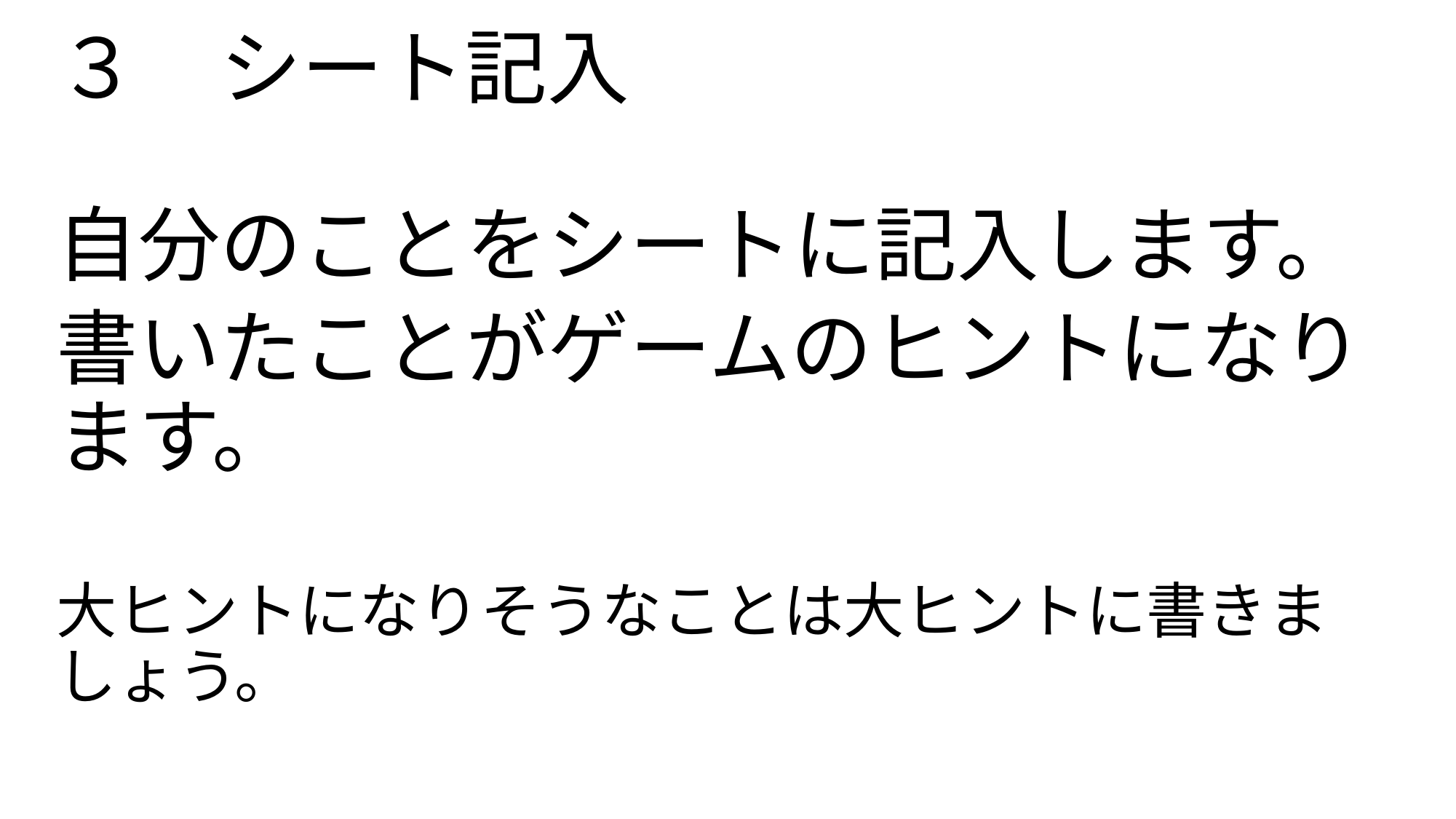

３　シート記入

自分のことをシートに記入します。
書いたことがゲームのヒントになります。

大ヒントになりそうなことは大ヒントに書きましょう。